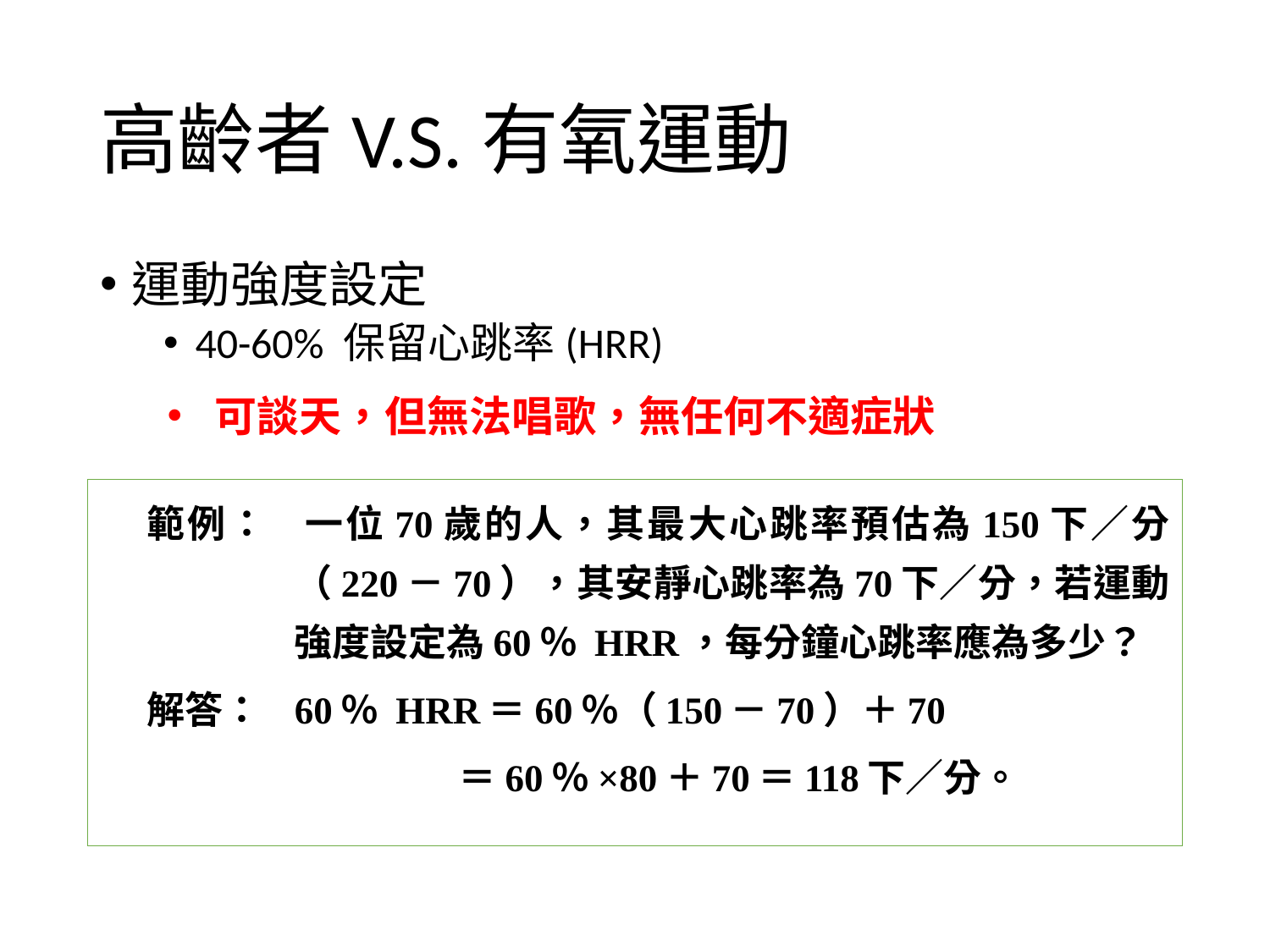

# 高齡者V.S.有氧運動
運動強度設定
40-60% 保留心跳率(HRR)

可談天，但無法唱歌，無任何不適症狀
範例：	一位70歲的人，其最大心跳率預估為150下／分（220－70），其安靜心跳率為70下／分，若運動強度設定為60％ HRR，每分鐘心跳率應為多少？
解答：	60％ HRR＝60％（150－70）＋70
		                  ＝60％×80＋70＝118下／分。